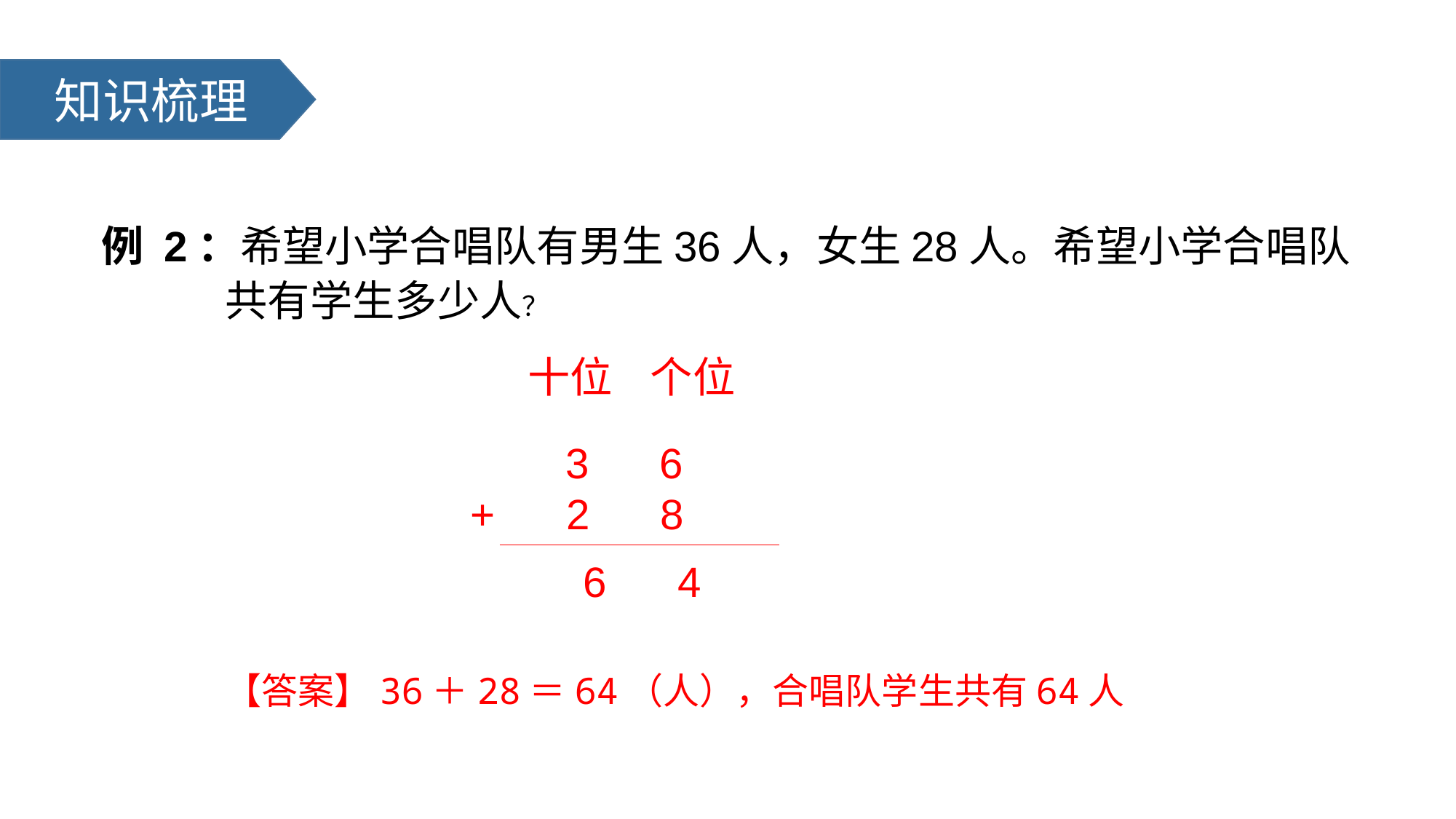

知识梳理
例 2：希望小学合唱队有男生36人，女生28人。希望小学合唱队

共有学生多少人？
十位    个位
               3      6
       +      2      8
        6      4
【答案】36＋28＝64（人），合唱队学生共有64人